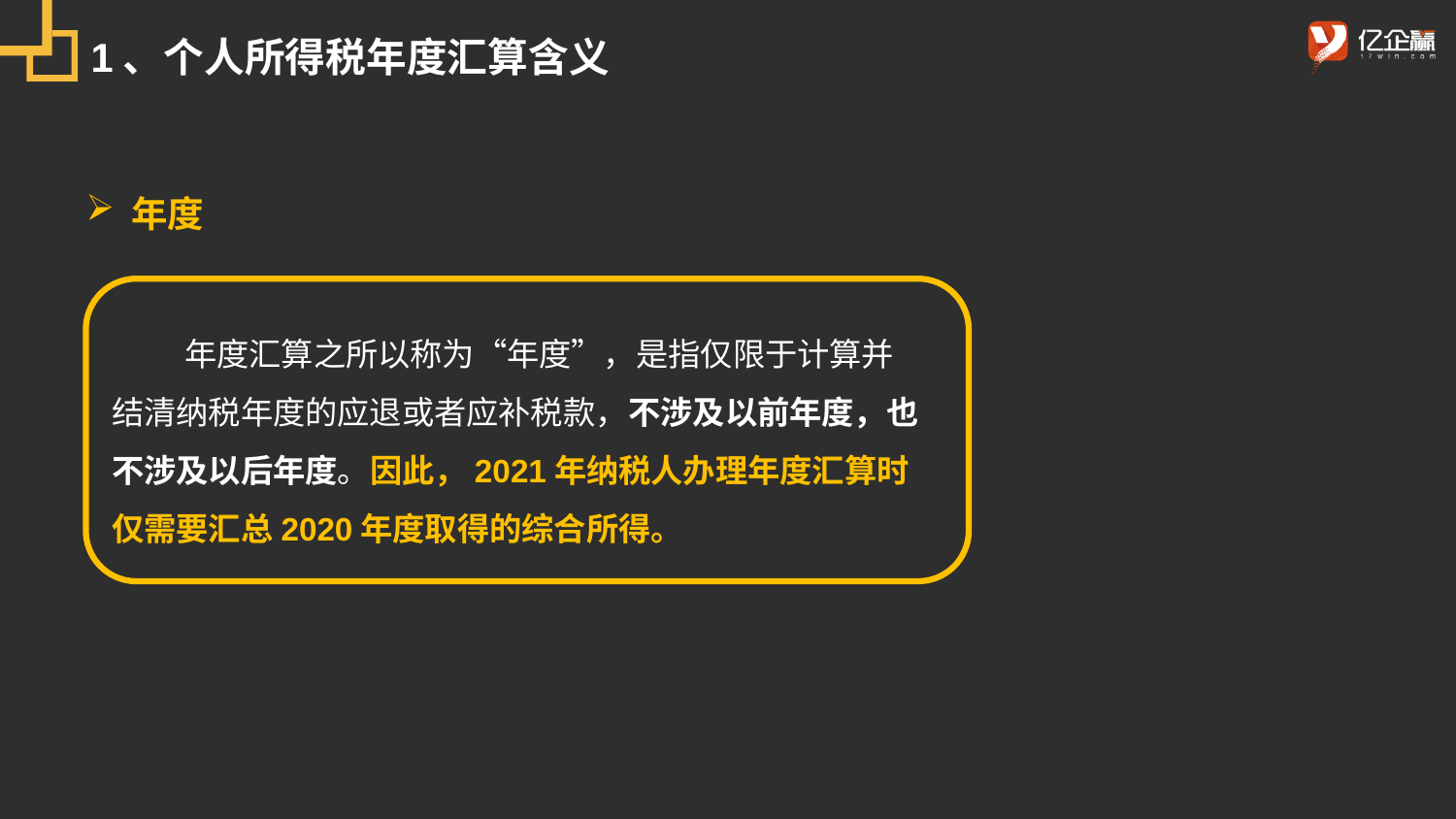

1、个人所得税年度汇算含义
年度

年度汇算之所以称为“年度”，是指仅限于计算并结清纳税年度的应退或者应补税款，不涉及以前年度，也不涉及以后年度。因此，2021年纳税人办理年度汇算时仅需要汇总2020年度取得的综合所得。